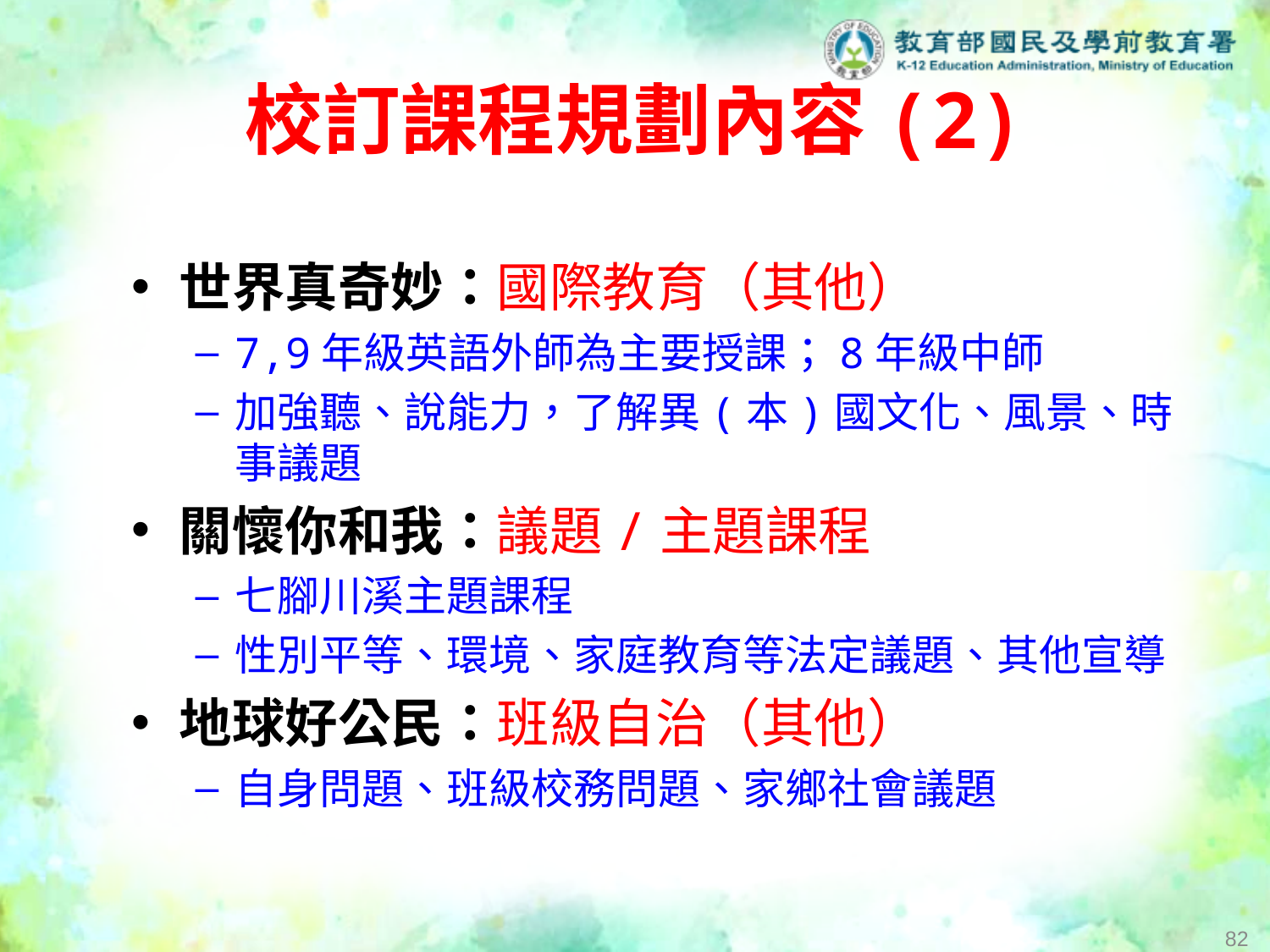

# 校訂課程規劃內容(2)
世界真奇妙：國際教育（其他）
7,9年級英語外師為主要授課；8年級中師
加強聽、說能力，了解異(本)國文化、風景、時事議題
關懷你和我：議題/主題課程
七腳川溪主題課程
性別平等、環境、家庭教育等法定議題、其他宣導
地球好公民：班級自治（其他）
自身問題、班級校務問題、家鄉社會議題

82